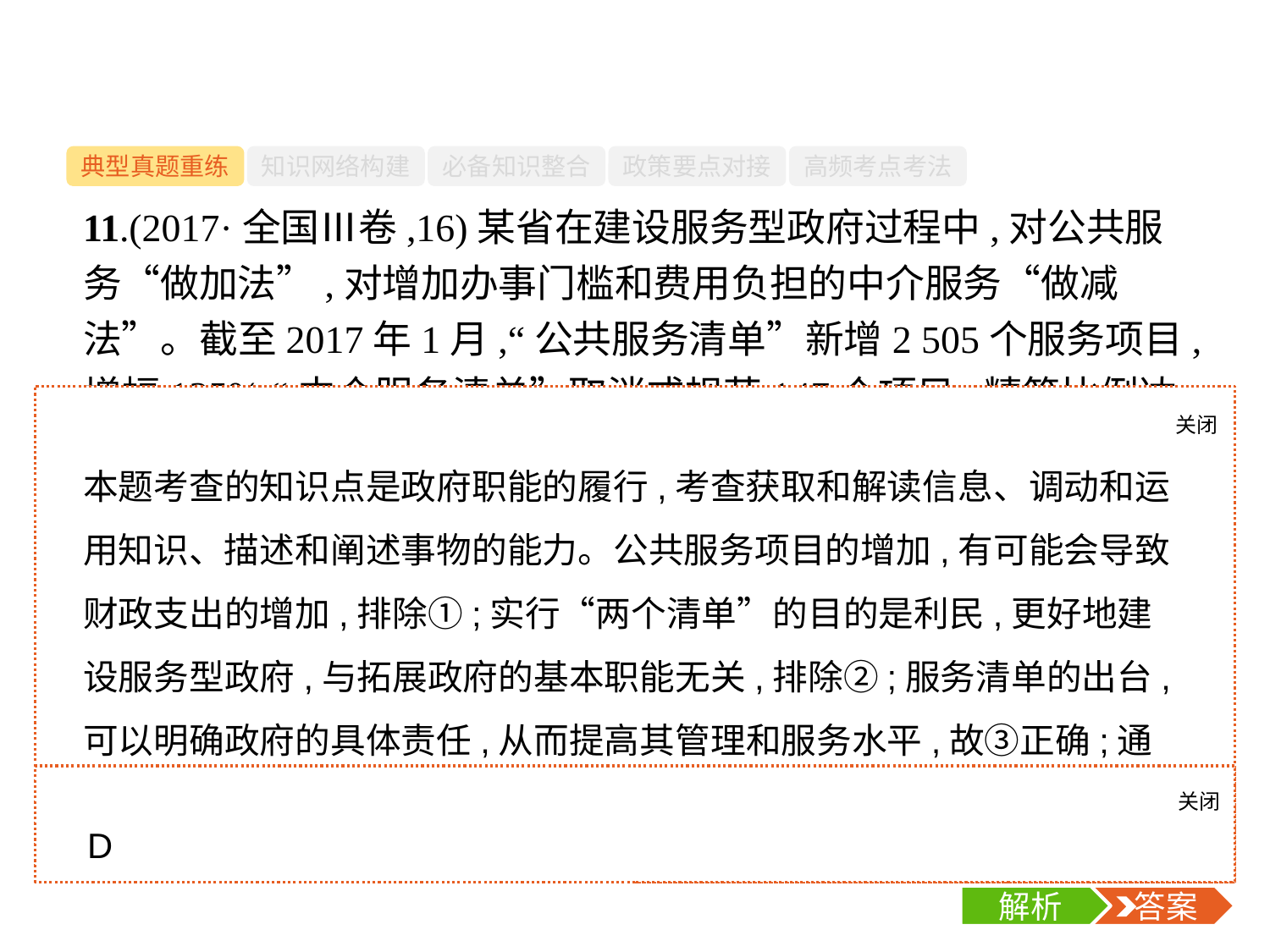

-40-
典型真题重练
知识网络构建
必备知识整合
政策要点对接
高频考点考法
11.(2017·全国Ⅲ卷,16)某省在建设服务型政府过程中,对公共服务“做加法”,对增加办事门槛和费用负担的中介服务“做减法”。截至2017年1月,“公共服务清单”新增2 505个服务项目,增幅135%;“中介服务清单”取消或规范147个项目,精简比例达43%。两个清单的形成和公布,意义在于(　　)
①减少政府财政支出,降低公共管理成本　②拓展政府的基本职能,健全公共服务体系　③明确政府服务内容,提高公共管理水平　④方便社会监督,防止政府的缺位和权力滥用
A.①②	B.①④	C.②③	D.③④

关闭
解析

本题考查的知识点是政府职能的履行,考查获取和解读信息、调动和运用知识、描述和阐述事物的能力。公共服务项目的增加,有可能会导致财政支出的增加,排除①;实行“两个清单”的目的是利民,更好地建设服务型政府,与拓展政府的基本职能无关,排除②;服务清单的出台,可以明确政府的具体责任,从而提高其管理和服务水平,故③正确;通过清单的公布,有利于社会对政府的监督,故④正确。答案为D项。

关闭
解析
  答案

D
解析
  答案